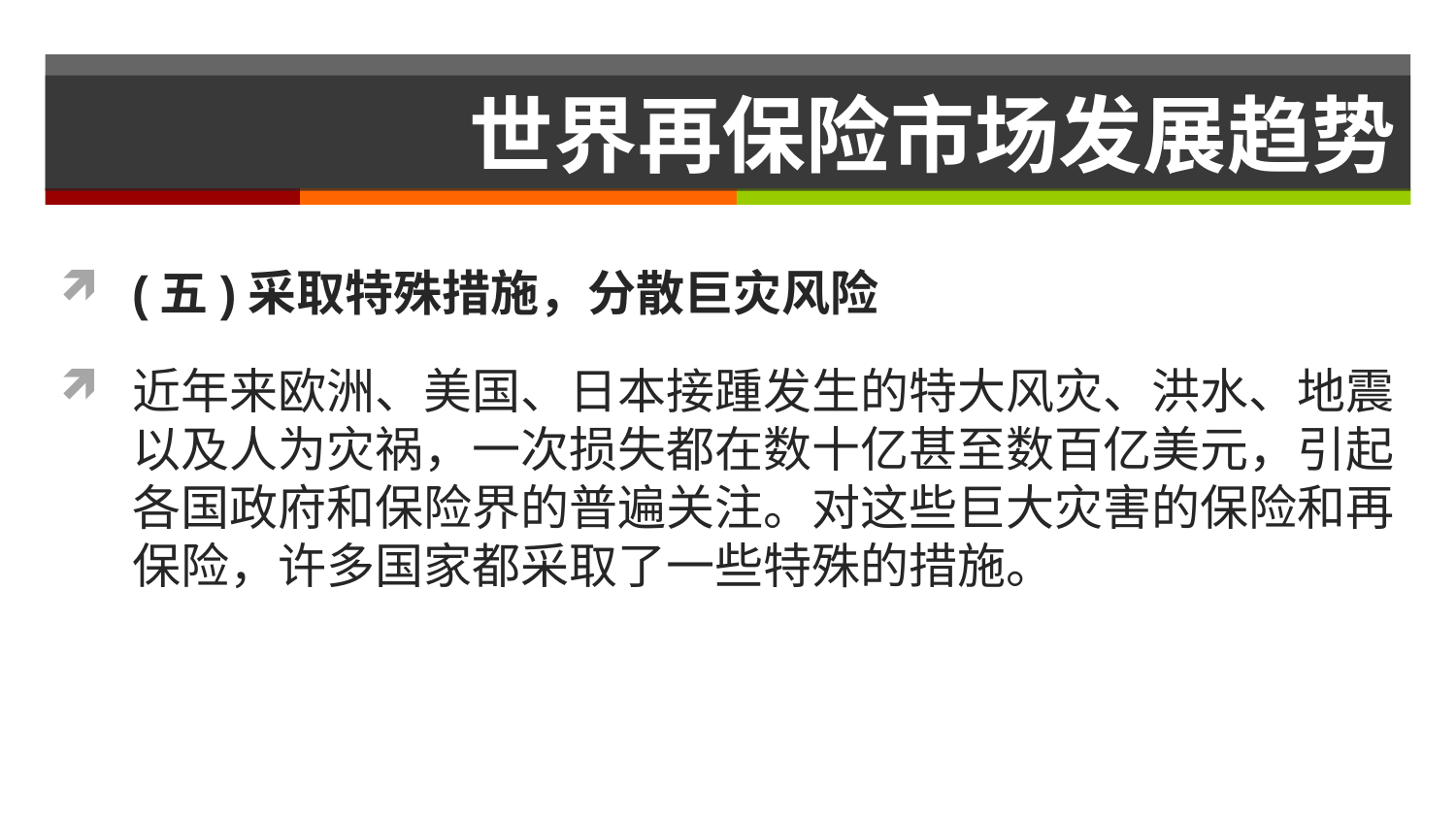

# 世界再保险市场发展趋势
(五)采取特殊措施，分散巨灾风险
近年来欧洲、美国、日本接踵发生的特大风灾、洪水、地震以及人为灾祸，一次损失都在数十亿甚至数百亿美元，引起各国政府和保险界的普遍关注。对这些巨大灾害的保险和再保险，许多国家都采取了一些特殊的措施。